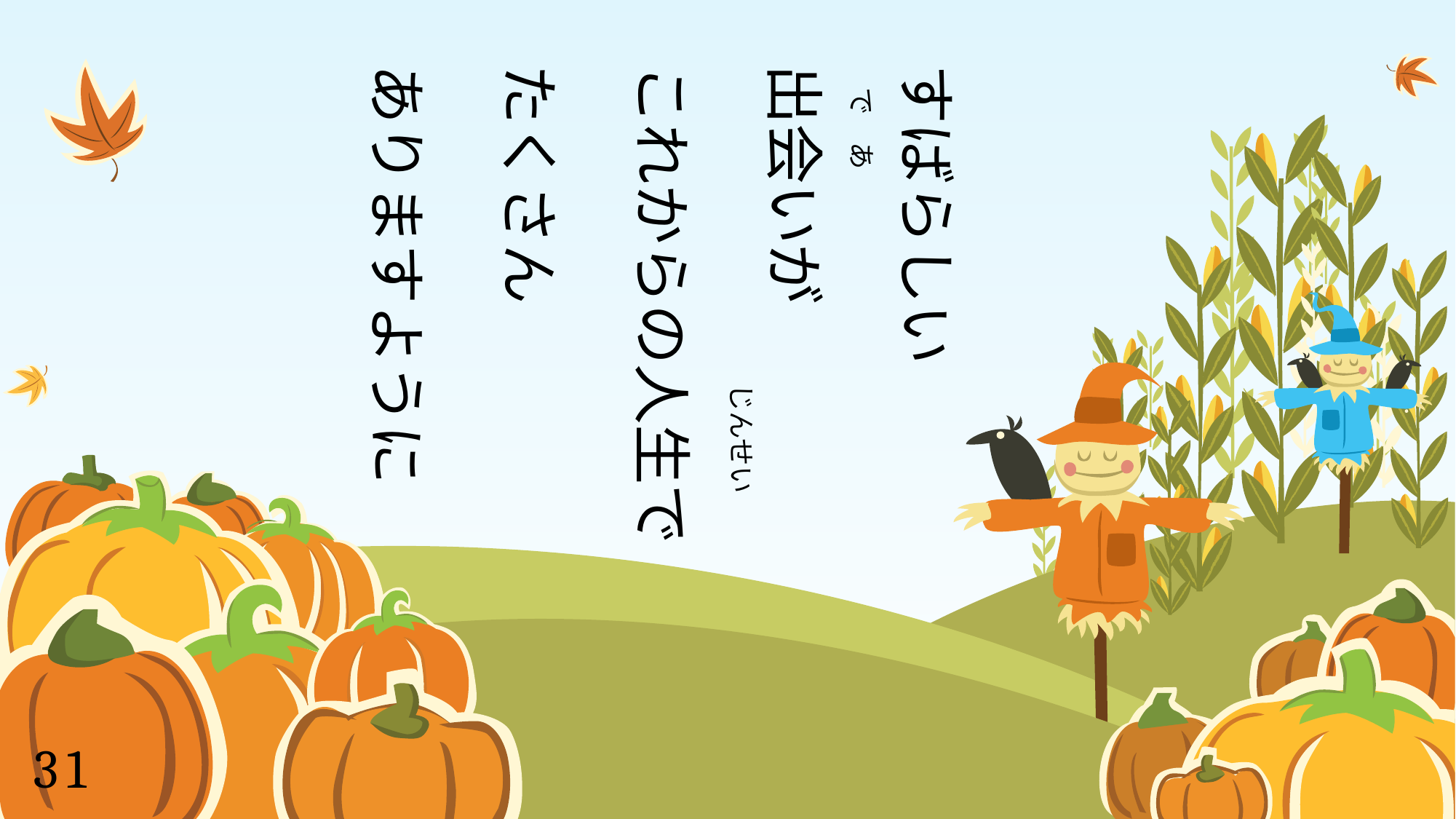

すばらしい
　出会いが
　これからの人生で
　たくさん
　ありますように

で　あ
じんせい
31